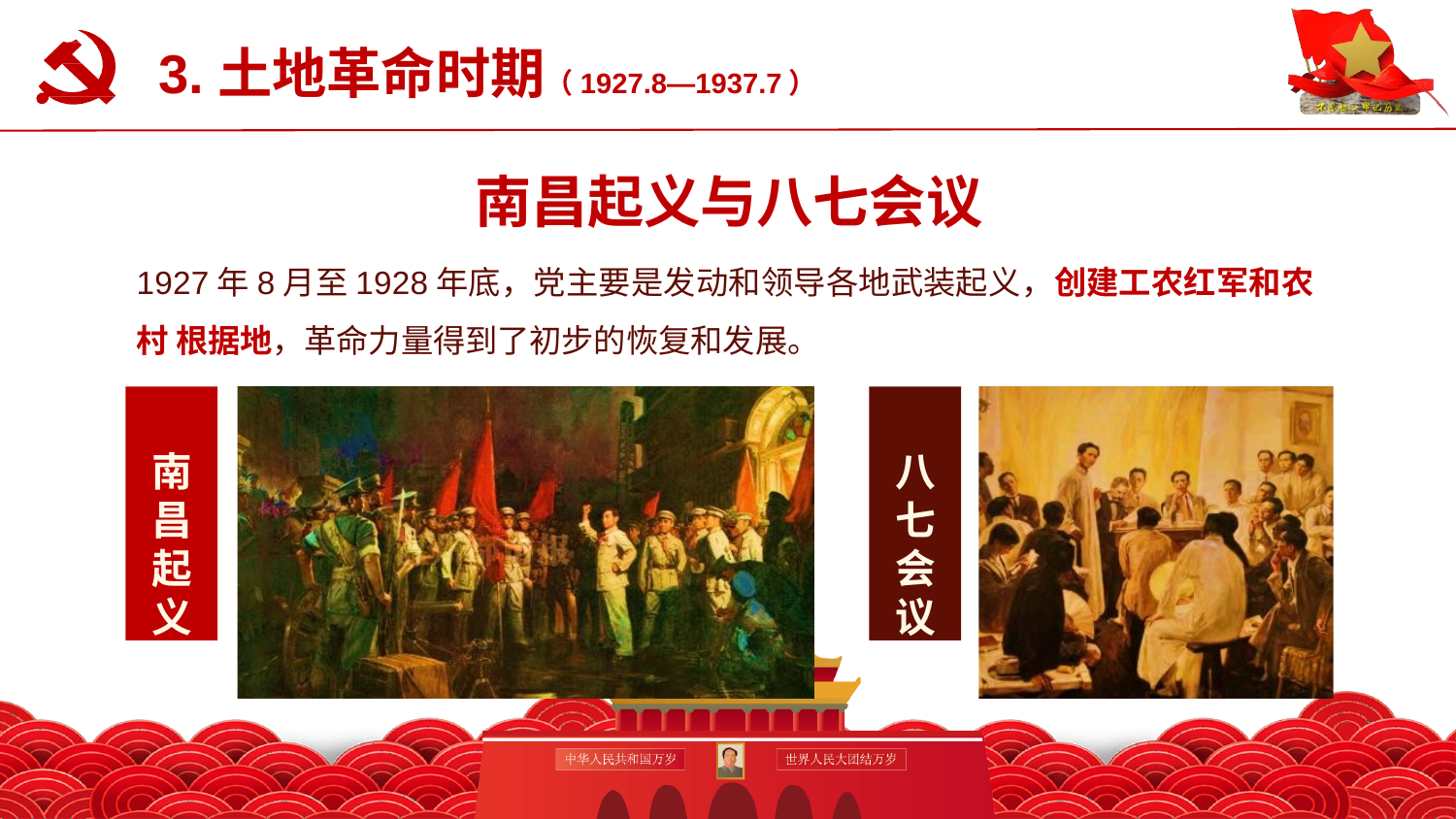

# 3.土地革命时期（1927.8—1937.7）
认真学习党史新中国史

南昌起义与八七会议
1927年8月至1928年底，党主要是发动和领导各地武装起义，创建工农红军和农村 根据地，革命力量得到了初步的恢复和发展。

南 昌 起 义

八 七 会 议